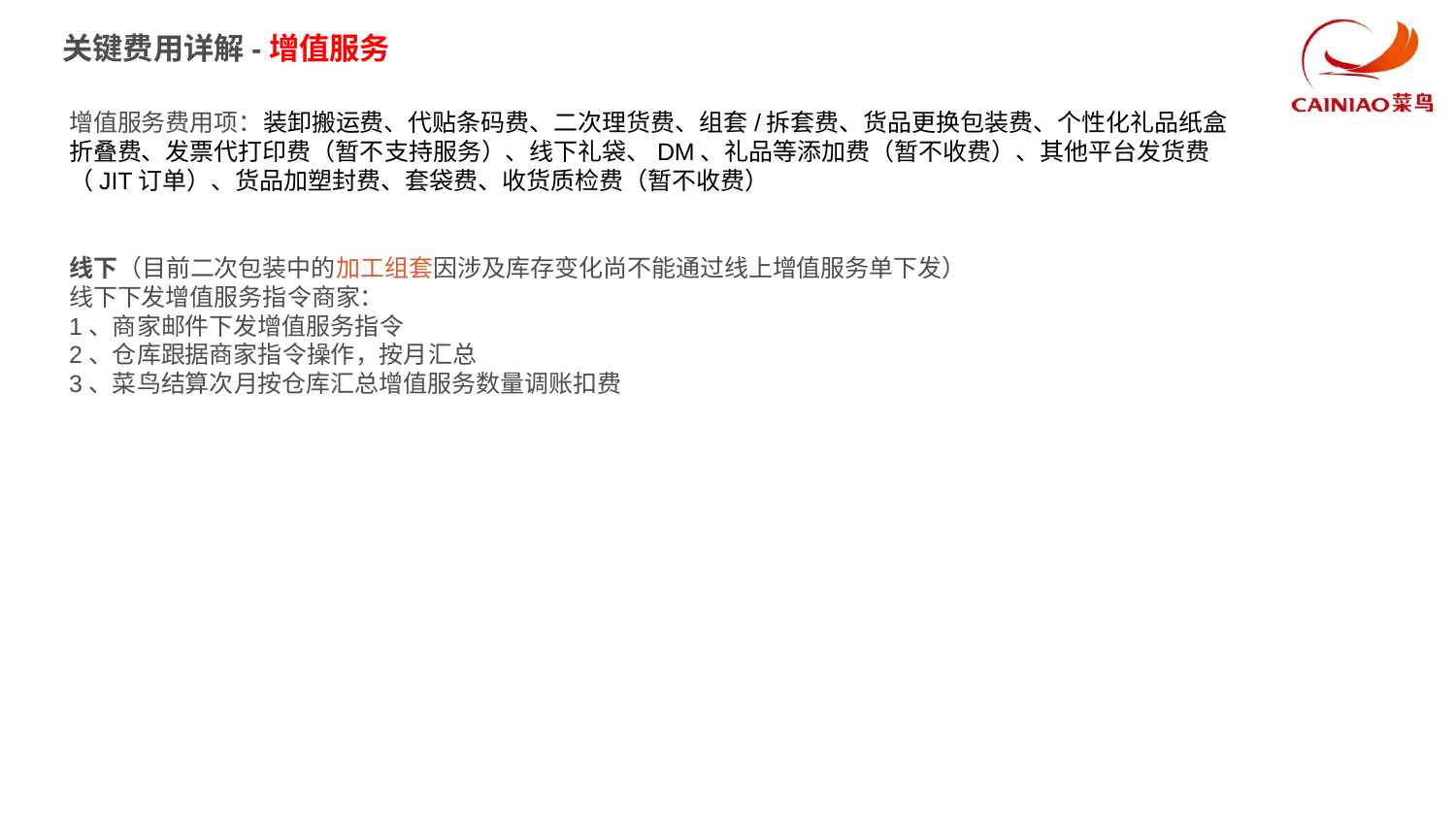

关键费用详解-增值服务
增值服务费用项：装卸搬运费、代贴条码费、二次理货费、组套/拆套费、货品更换包装费、个性化礼品纸盒折叠费、发票代打印费（暂不支持服务）、线下礼袋、DM、礼品等添加费（暂不收费）、其他平台发货费（JIT订单）、货品加塑封费、套袋费、收货质检费（暂不收费）

线下（目前二次包装中的加工组套因涉及库存变化尚不能通过线上增值服务单下发）
线下下发增值服务指令商家：
1、商家邮件下发增值服务指令
2、仓库跟据商家指令操作，按月汇总
3、菜鸟结算次月按仓库汇总增值服务数量调账扣费